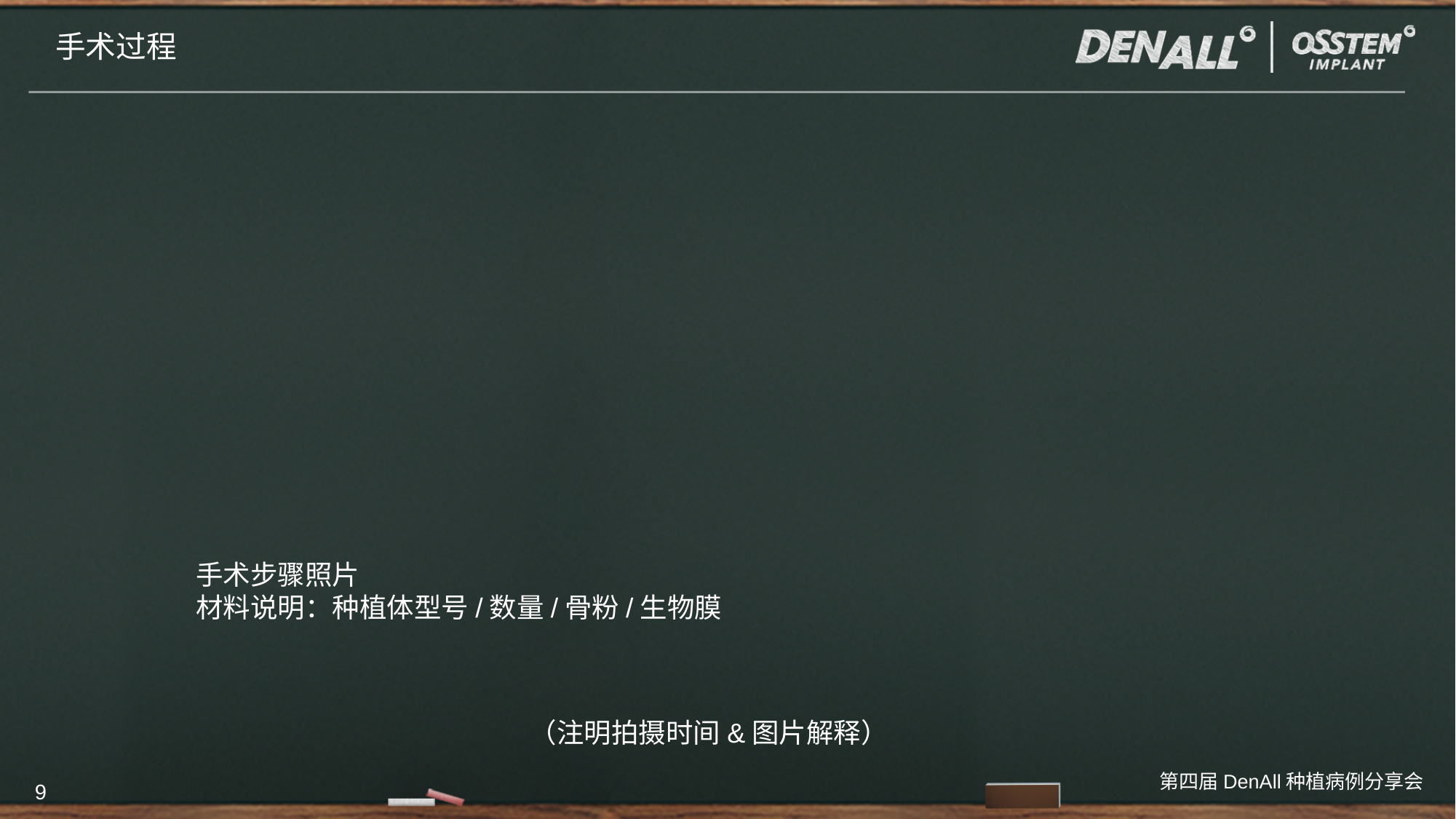

手术过程

手术步骤照片
材料说明：种植体型号/数量/骨粉/生物膜
（注明拍摄时间&图片解释）
9